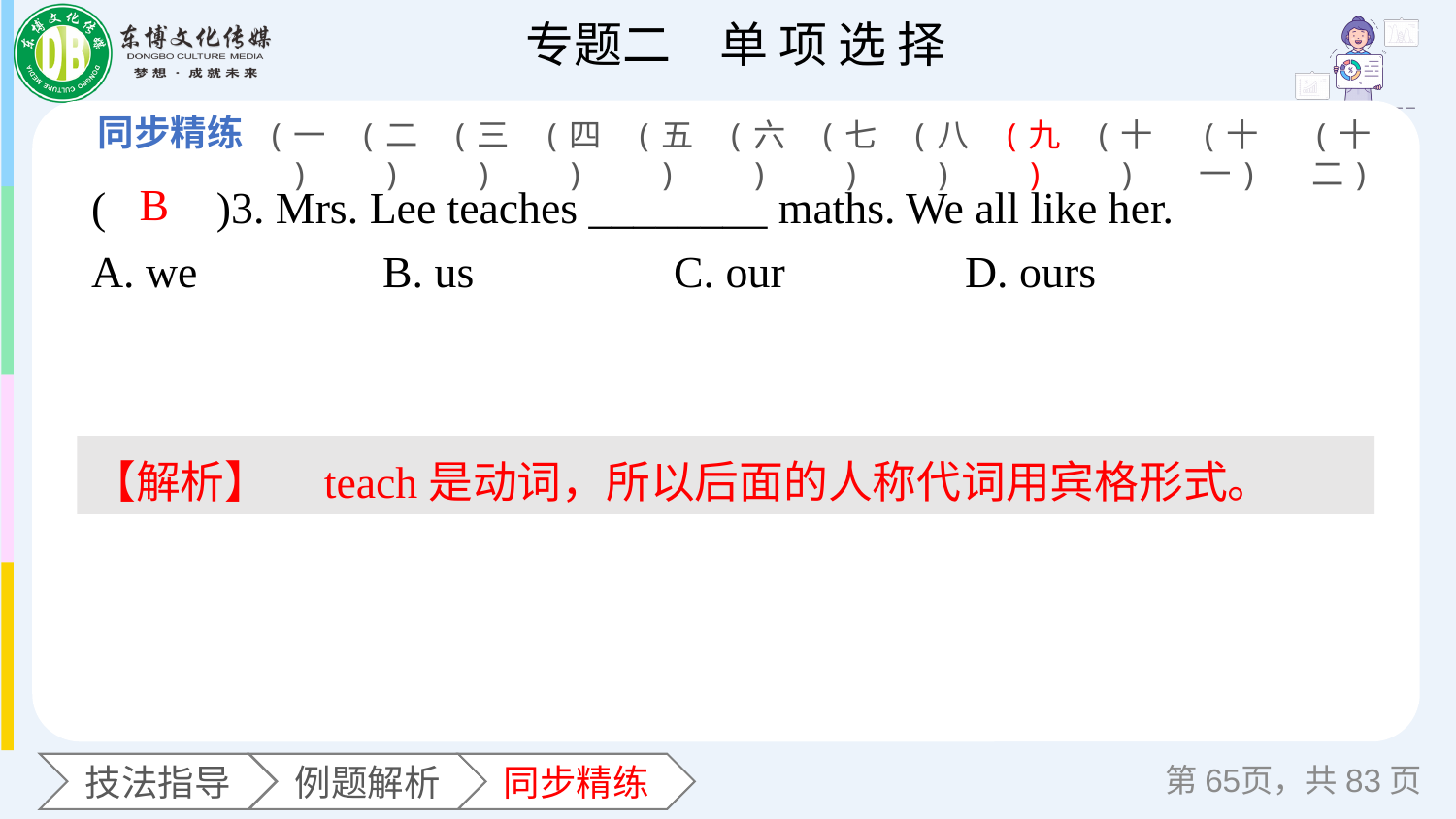

(一)
(二)
(三)
(四)
(五)
(六)
(七)
(八)
(九)
(十)
(十一)
(十二)
(　　)3. Mrs. Lee teaches ________ maths. We all like her.
A. we    	B. us    		C. our    	D. ours
B
【解析】　teach是动词，所以后面的人称代词用宾格形式。
第65页，共83页